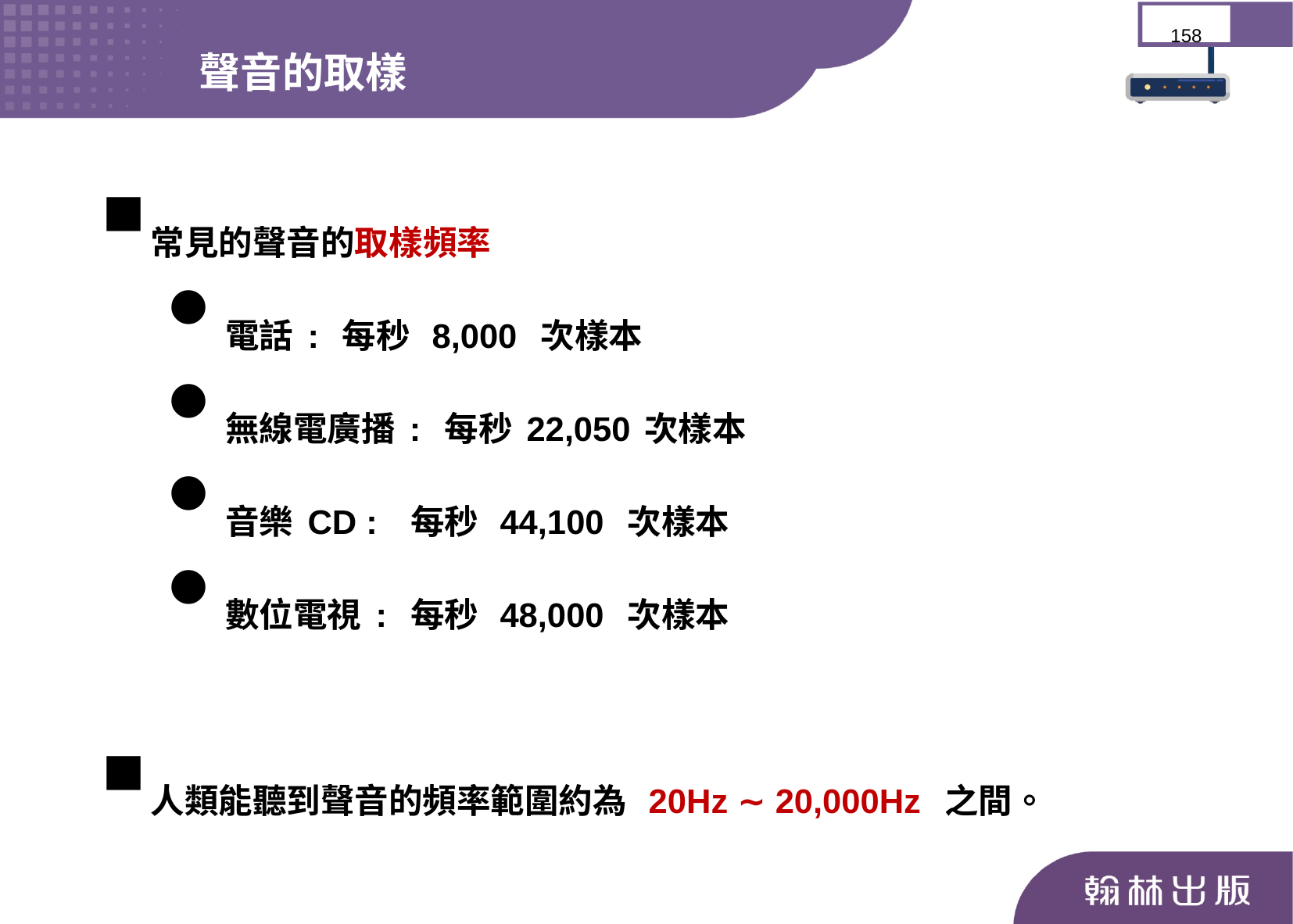

聲音的取樣

158
常見的聲音的取樣頻率
電話: 每秒 8,000 次樣本
無線電廣播: 每秒22,050次樣本
音樂CD :  每秒 44,100 次樣本
數位電視: 每秒 48,000 次樣本

人類能聽到聲音的頻率範圍約為 20Hz ∼ 20,000Hz 之間。